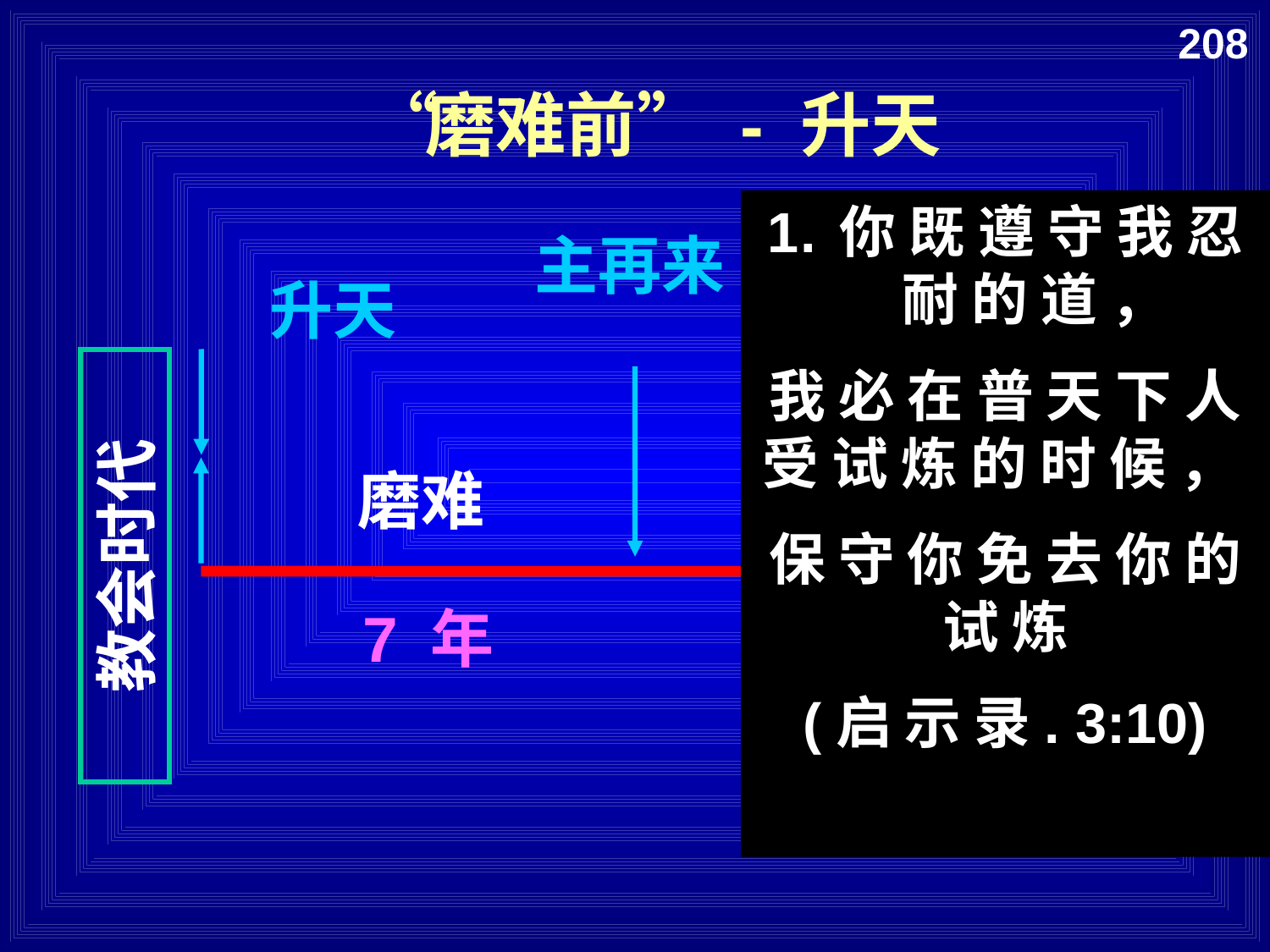

208
“磨难前” - 升天
你 既 遵 守 我 忍 耐 的 道 ，
我 必 在 普 天 下 人 受 试 炼 的 时 候 ，
保 守 你 免 去 你 的 试 炼
(启 示 录. 3:10)

主再来
升天

磨难
千禧年

教会时代
永远的国度

7 年
1000 年
千禧年